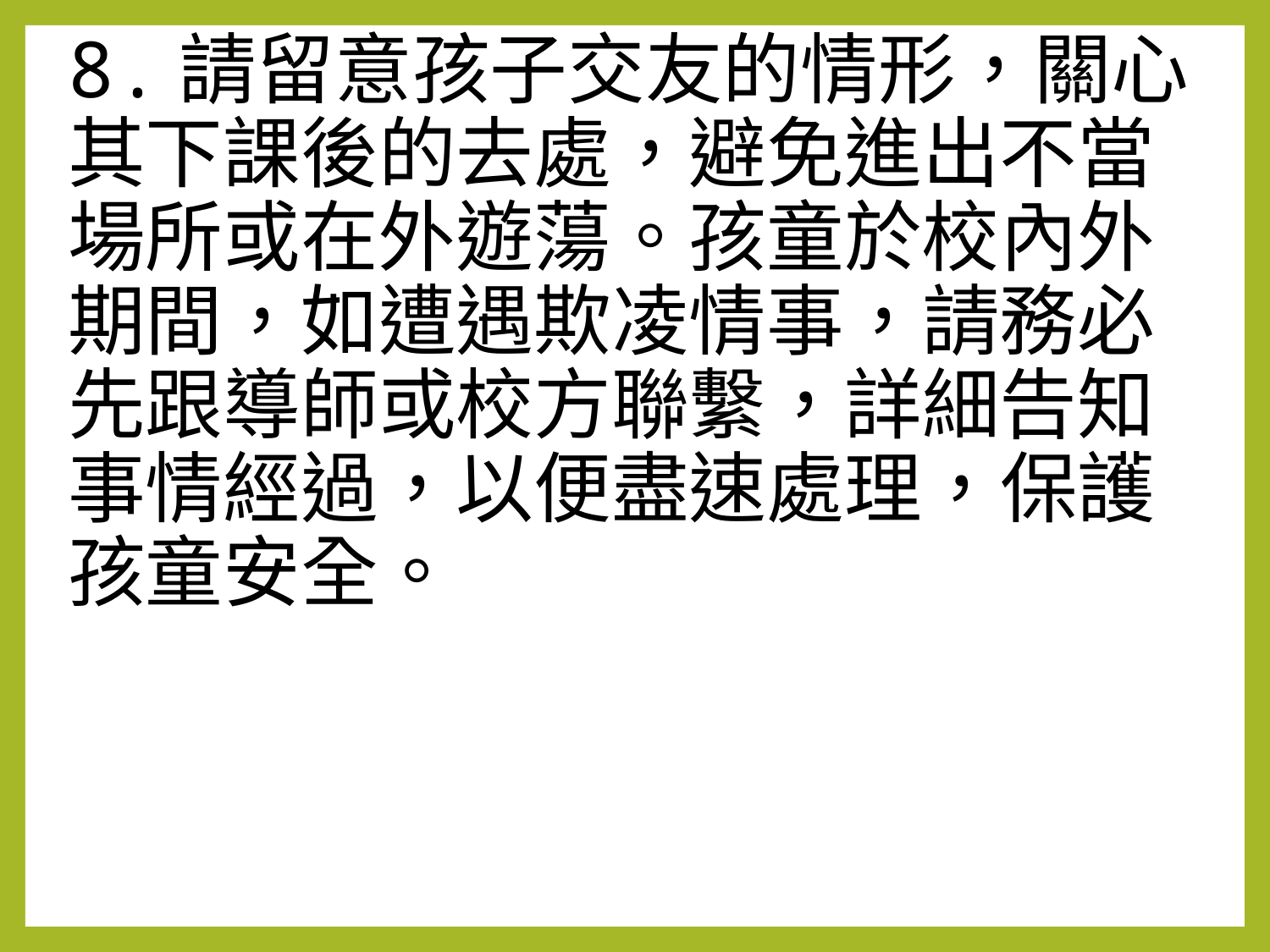

8.請留意孩子交友的情形，關心其下課後的去處，避免進出不當場所或在外遊蕩。孩童於校內外期間，如遭遇欺凌情事，請務必先跟導師或校方聯繫，詳細告知事情經過，以便盡速處理，保護孩童安全。